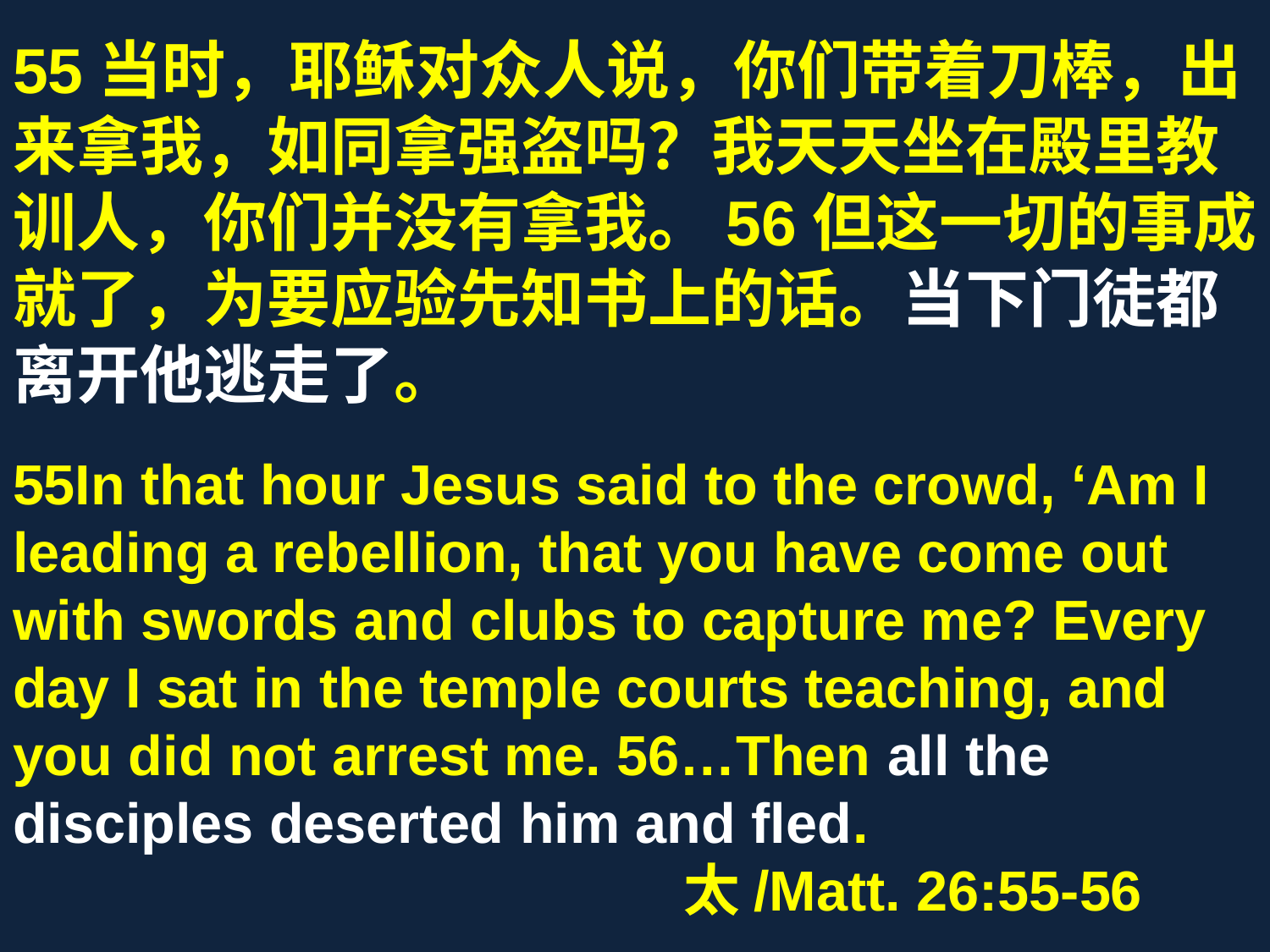

55当时，耶稣对众人说，你们带着刀棒，出来拿我，如同拿强盗吗？我天天坐在殿里教训人，你们并没有拿我。56但这一切的事成就了，为要应验先知书上的话。当下门徒都离开他逃走了。
55In that hour Jesus said to the crowd, ‘Am I leading a rebellion, that you have come out with swords and clubs to capture me? Every day I sat in the temple courts teaching, and you did not arrest me. 56…Then all the disciples deserted him and fled.
                                          太/Matt. 26:55-56